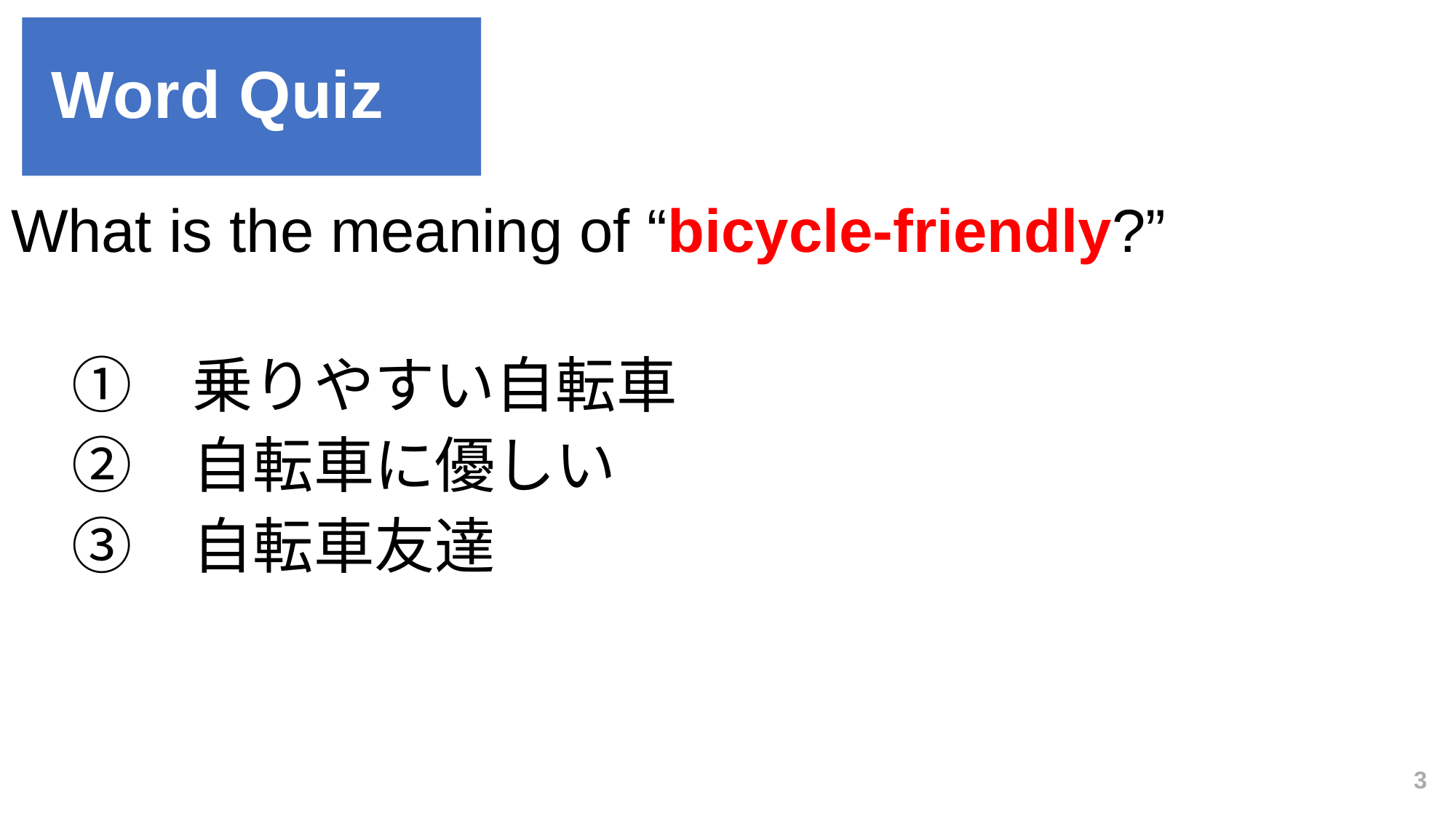

Word Quiz
What is the meaning of “bicycle-friendly?”

　①　乗りやすい自転車
　②　自転車に優しい
　③　自転車友達